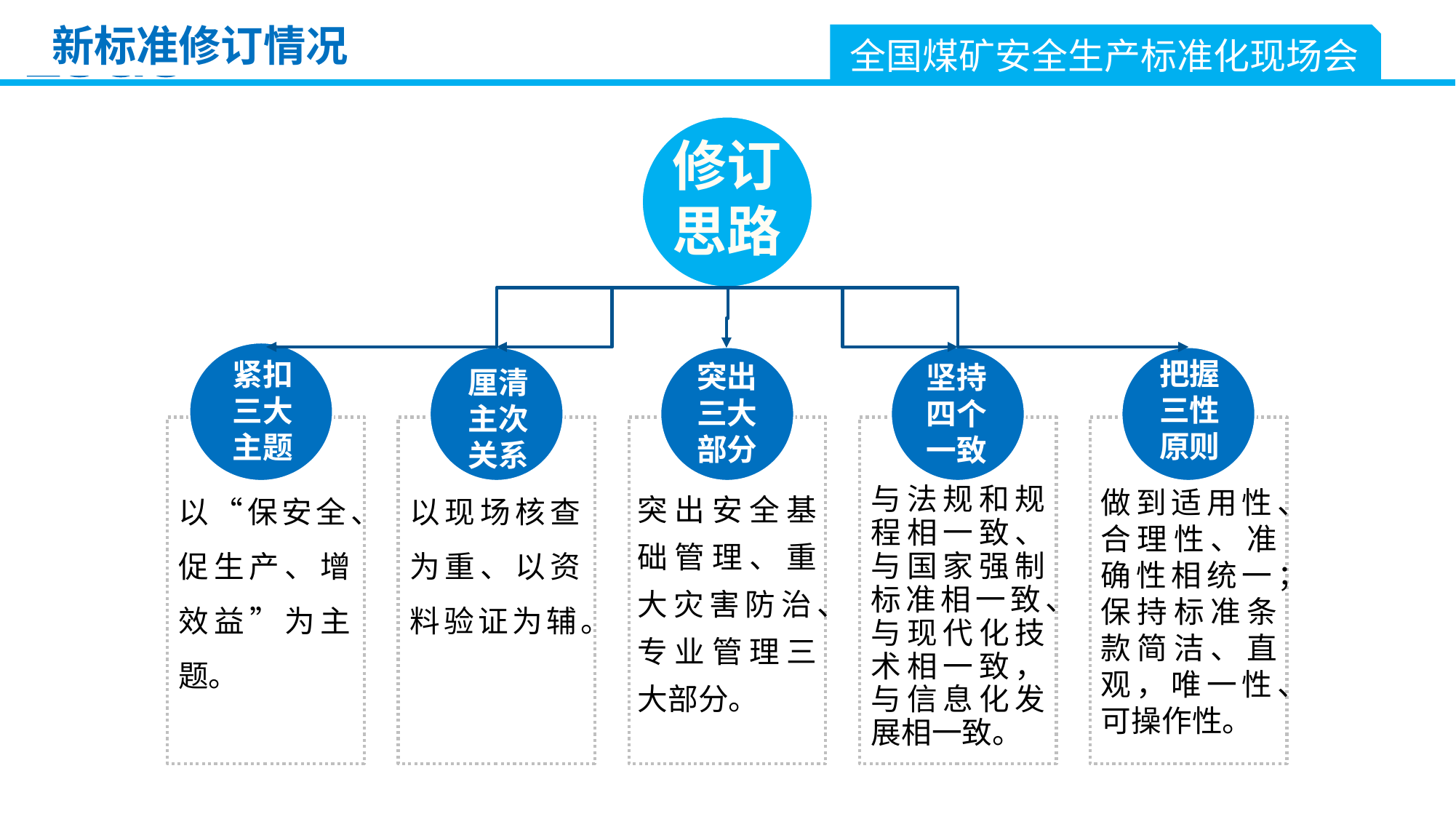

新标准修订情况

全国煤矿安全生产标准化现场会

修订
思路

紧扣
三大
主题

厘清主次关系

以现场核查为重、以资料验证为辅。
以“保安全、促生产、增效益”为主题。
突出安全基础管理、重大灾害防治、专业管理三大部分。
与法规和规程相一致、与国家强制标准相一致、与现代化技术相一致，与信息化发展相一致。
做到适用性、合理性、准确性相统一；保持标准条款简洁、直观，唯一性、可操作性。
把握
三性
原则
突出三大部分
坚持
四个
一致